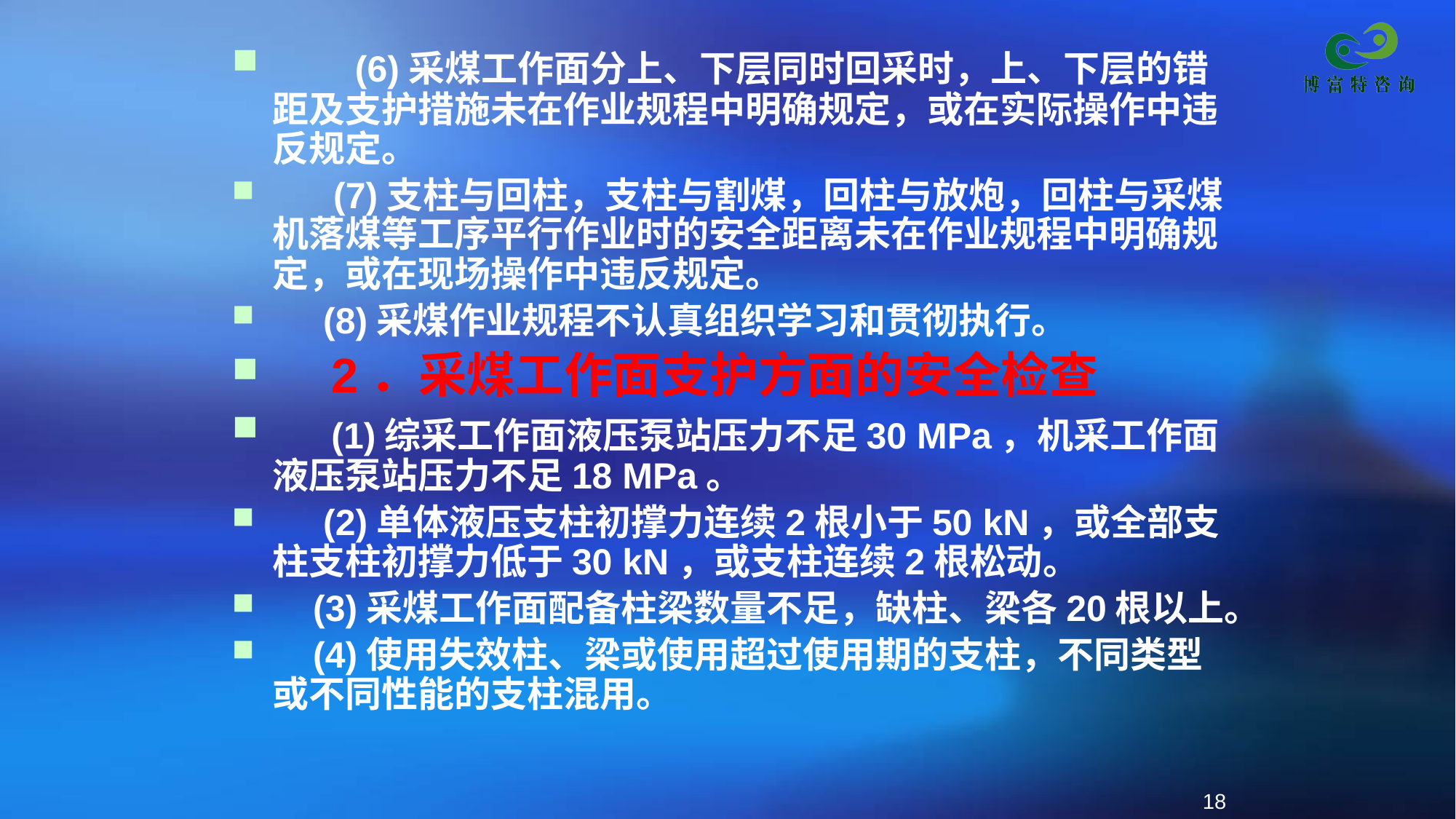

(6)采煤工作面分上、下层同时回采时，上、下层的错距及支护措施未在作业规程中明确规定，或在实际操作中违反规定。
      (7)支柱与回柱，支柱与割煤，回柱与放炮，回柱与采煤机落煤等工序平行作业时的安全距离未在作业规程中明确规定，或在现场操作中违反规定。
     (8)采煤作业规程不认真组织学习和贯彻执行。
     2．采煤工作面支护方面的安全检查
     (1)综采工作面液压泵站压力不足30 MPa，机采工作面液压泵站压力不足18 MPa。
     (2)单体液压支柱初撑力连续2根小于50 kN，或全部支柱支柱初撑力低于30 kN，或支柱连续2根松动。
    (3)采煤工作面配备柱梁数量不足，缺柱、梁各20根以上。
    (4)使用失效柱、梁或使用超过使用期的支柱，不同类型或不同性能的支柱混用。
                                      18